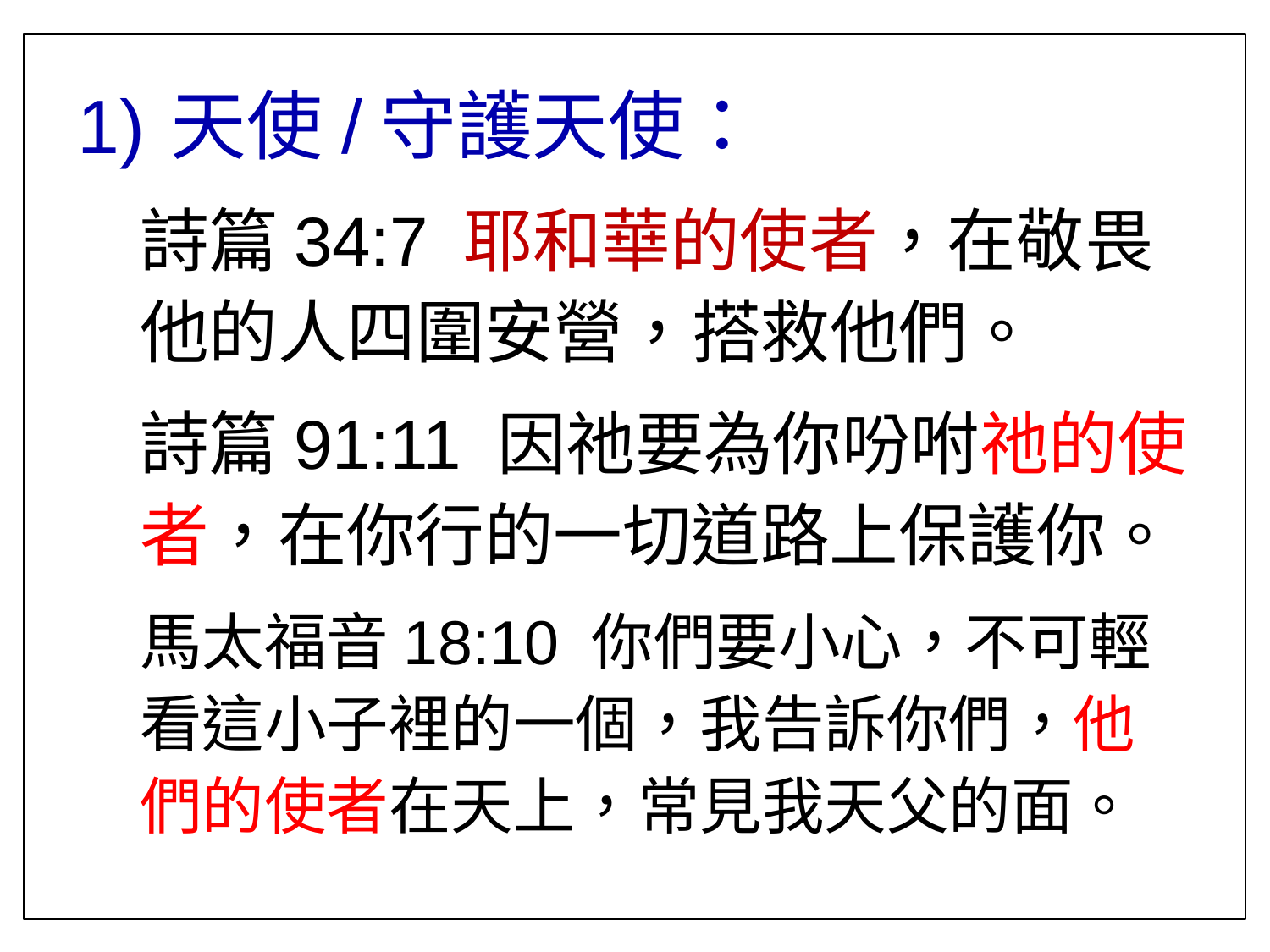

天使/守護天使：
詩篇34:7 耶和華的使者，在敬畏他的人四圍安營，搭救他們。
詩篇91:11 因祂要為你吩咐祂的使者，在你行的一切道路上保護你。
馬太福音18:10 你們要小心，不可輕看這小子裡的一個，我告訴你們，他們的使者在天上，常見我天父的面。